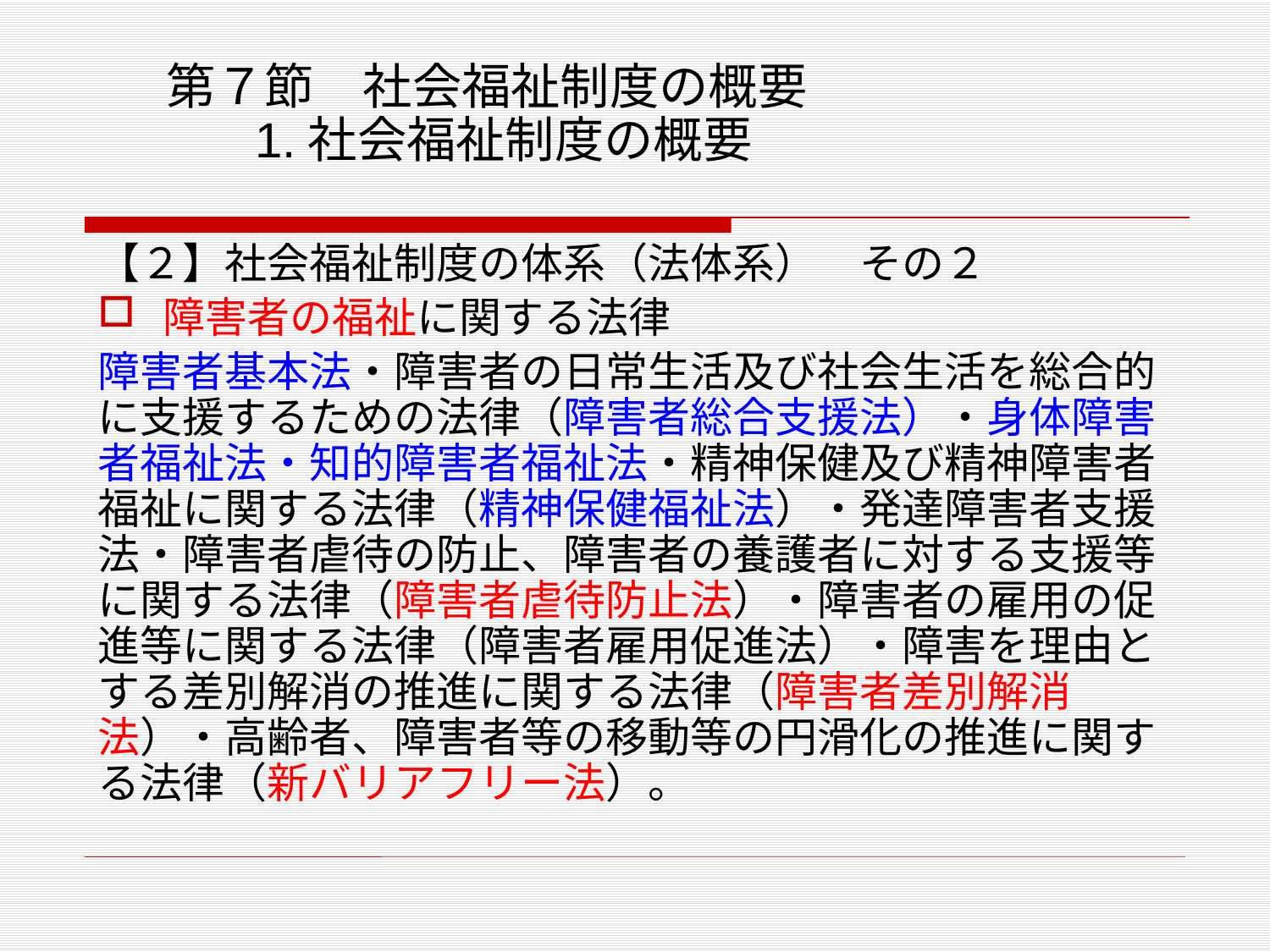

# 第７節　社会福祉制度の概要 1.社会福祉制度の概要
【２】社会福祉制度の体系（法体系）　その２
障害者の福祉に関する法律
障害者基本法・障害者の日常生活及び社会生活を総合的に支援するための法律（障害者総合支援法）・身体障害者福祉法・知的障害者福祉法・精神保健及び精神障害者福祉に関する法律（精神保健福祉法）・発達障害者支援法・障害者虐待の防止、障害者の養護者に対する支援等に関する法律（障害者虐待防止法）・障害者の雇用の促進等に関する法律（障害者雇用促進法）・障害を理由とする差別解消の推進に関する法律（障害者差別解消法）・高齢者、障害者等の移動等の円滑化の推進に関する法律（新バリアフリー法）。